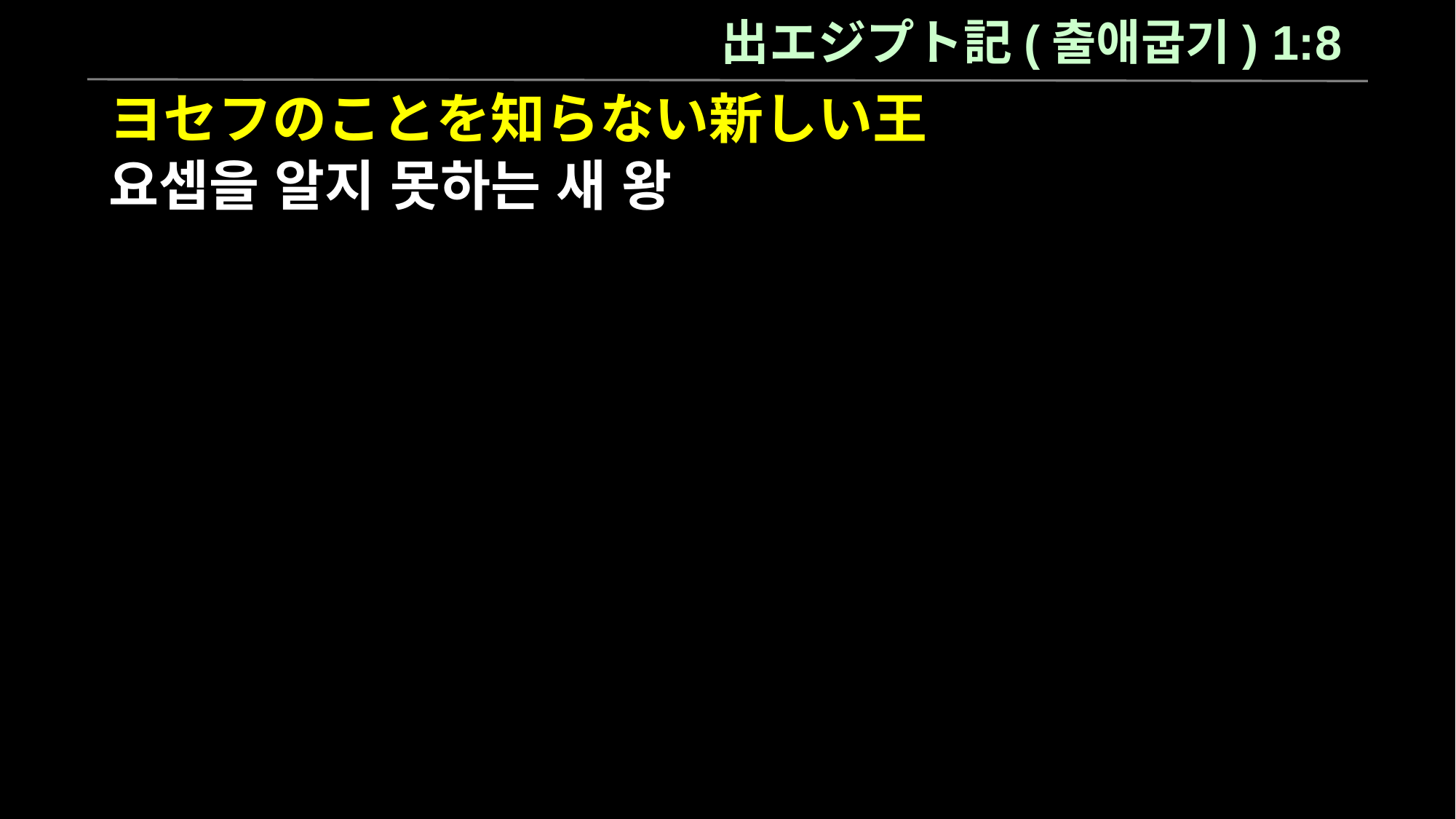

出エジプト記(출애굽기) 1:8

ヨセフのことを知らない新しい王
요셉을 알지 못하는 새 왕